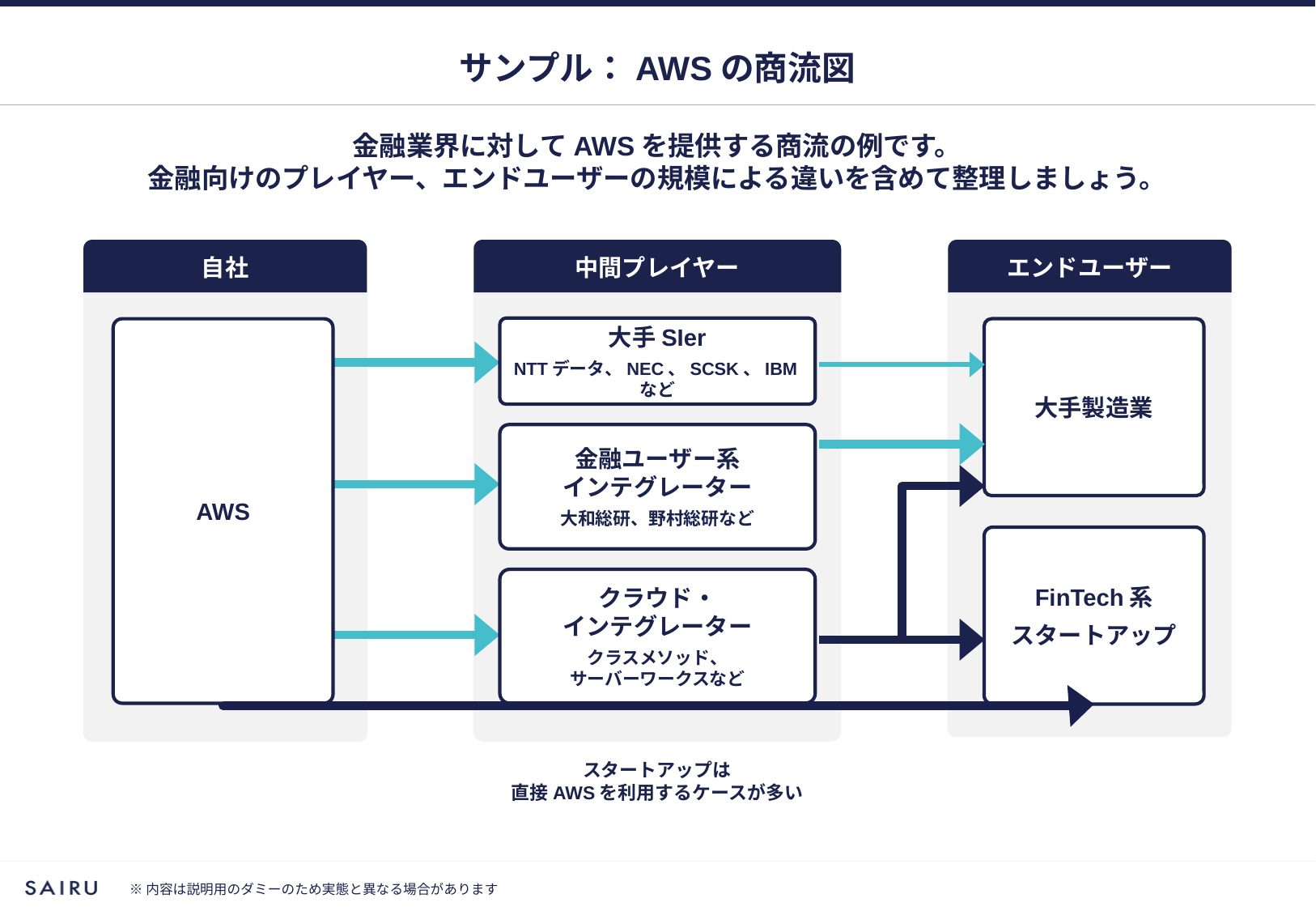

# サンプル：AWSの商流図
金融業界に対してAWSを提供する商流の例です。
金融向けのプレイヤー、エンドユーザーの規模による違いを含めて整理しましょう。

自社
中間プレイヤー
エンドユーザー
大手SIer
NTTデータ、NEC、SCSK、IBMなど
AWS
大手製造業
金融ユーザー系
インテグレーター
大和総研、野村総研など
FinTech系
スタートアップ
クラウド・
インテグレーター
クラスメソッド、
サーバーワークスなど
スタートアップは
直接AWSを利用するケースが多い
※内容は説明用のダミーのため実態と異なる場合があります